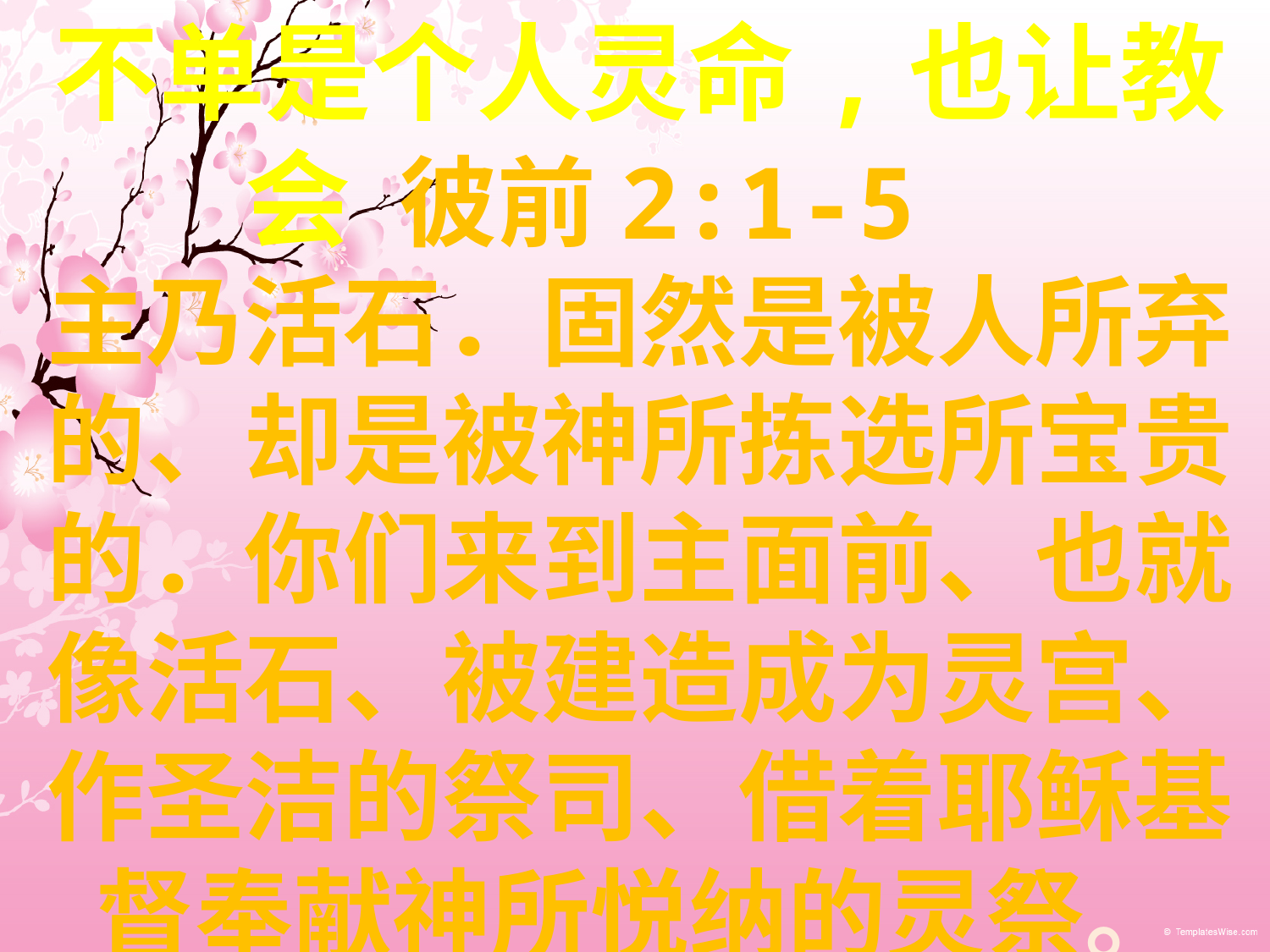

不单是个人灵命,也让教会  彼前2:1-5
主乃活石．固然是被人所弃的、却是被神所拣选所宝贵的．你们来到主面前、也就像活石、被建造成为灵宫、作圣洁的祭司、借着耶稣基督奉献神所悦纳的灵祭。